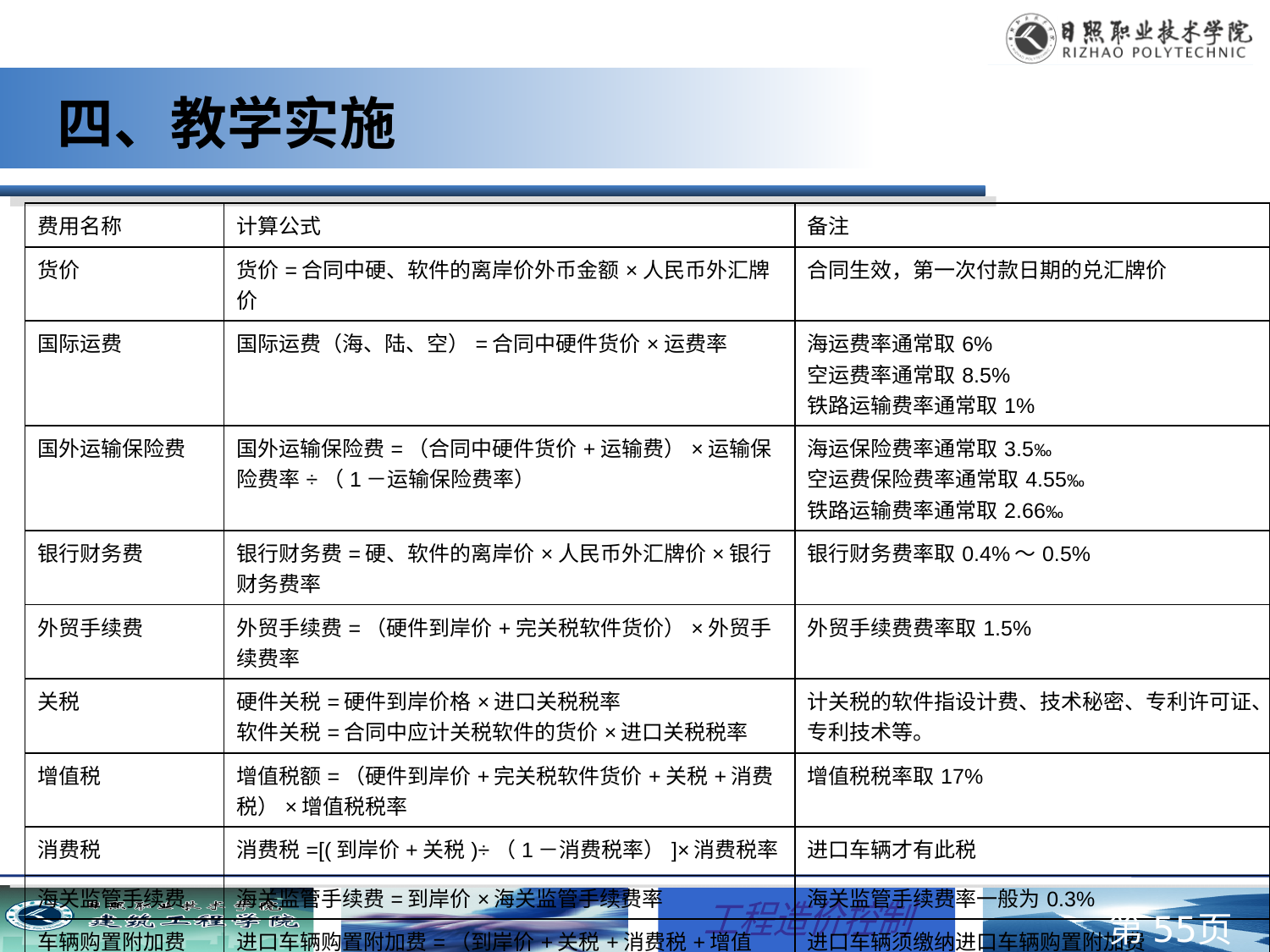

四、教学实施
| 费用名称 | 计算公式 | 备注 |
| --- | --- | --- |
| 货价 | 货价=合同中硬、软件的离岸价外币金额×人民币外汇牌价 | 合同生效，第一次付款日期的兑汇牌价 |
| 国际运费 | 国际运费（海、陆、空）=合同中硬件货价×运费率 | 海运费率通常取6% 空运费率通常取8.5% 铁路运输费率通常取1% |
| 国外运输保险费 | 国外运输保险费=（合同中硬件货价+运输费）×运输保险费率÷（1－运输保险费率） | 海运保险费率通常取3.5‰ 空运费保险费率通常取4.55‰ 铁路运输费率通常取2.66‰ |
| 银行财务费 | 银行财务费=硬、软件的离岸价×人民币外汇牌价×银行财务费率 | 银行财务费率取0.4%～0.5% |
| 外贸手续费 | 外贸手续费=（硬件到岸价+完关税软件货价）×外贸手续费率 | 外贸手续费费率取1.5% |
| 关税 | 硬件关税=硬件到岸价格×进口关税税率 软件关税=合同中应计关税软件的货价×进口关税税率 | 计关税的软件指设计费、技术秘密、专利许可证、专利技术等。 |
| 增值税 | 增值税额=（硬件到岸价+完关税软件货价+关税+消费税）×增值税税率 | 增值税税率取17% |
| 消费税 | 消费税=[(到岸价+关税)÷（1－消费税率）]×消费税率 | 进口车辆才有此税 |
| 海关监管手续费 | 海关监管手续费=到岸价×海关监管手续费率 | 海关监管手续费率一般为0.3% |
| 车辆购置附加费 | 进口车辆购置附加费=（到岸价+关税+消费税+增值税）×进口车辆购置附加费费率 | 进口车辆须缴纳进口车辆购置附加费 |
第55页